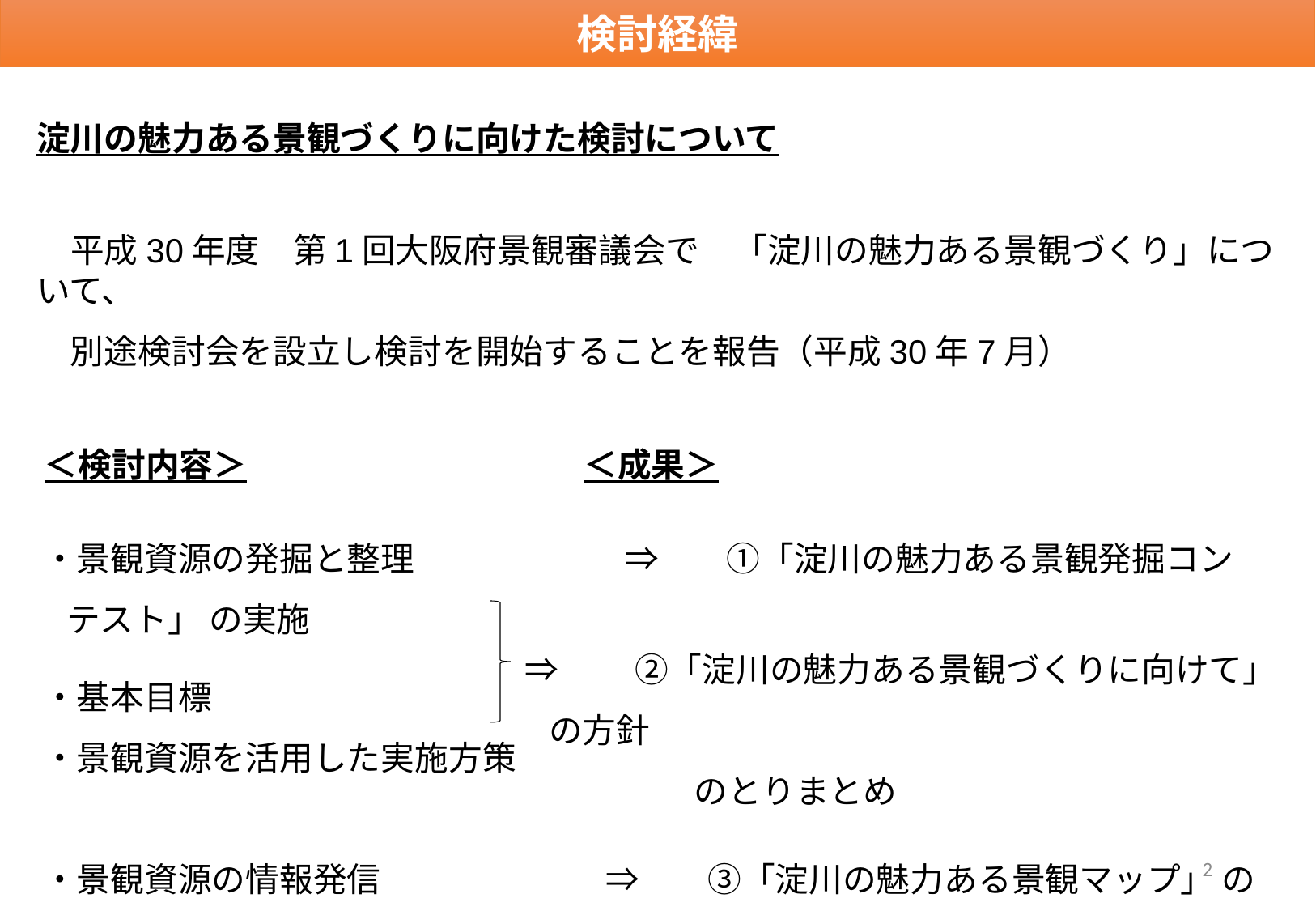

検討経緯
淀川の魅力ある景観づくりに向けた検討について

　平成30年度　第1回大阪府景観審議会で　「淀川の魅力ある景観づくり」について、
　別途検討会を設立し検討を開始することを報告（平成30年7月）
＜検討内容＞
＜成果＞
・景観資源の発掘と整理　　　　　　 ⇒　　①「淀川の魅力ある景観発掘コンテスト」 の実施

・基本目標
・景観資源を活用した実施方策

・景観資源の情報発信　　　　　　   ⇒　　③「淀川の魅力ある景観マップ」 の作成

⇒　　②「淀川の魅力ある景観づくりに向けて」 の方針
　　　　　のとりまとめ
2